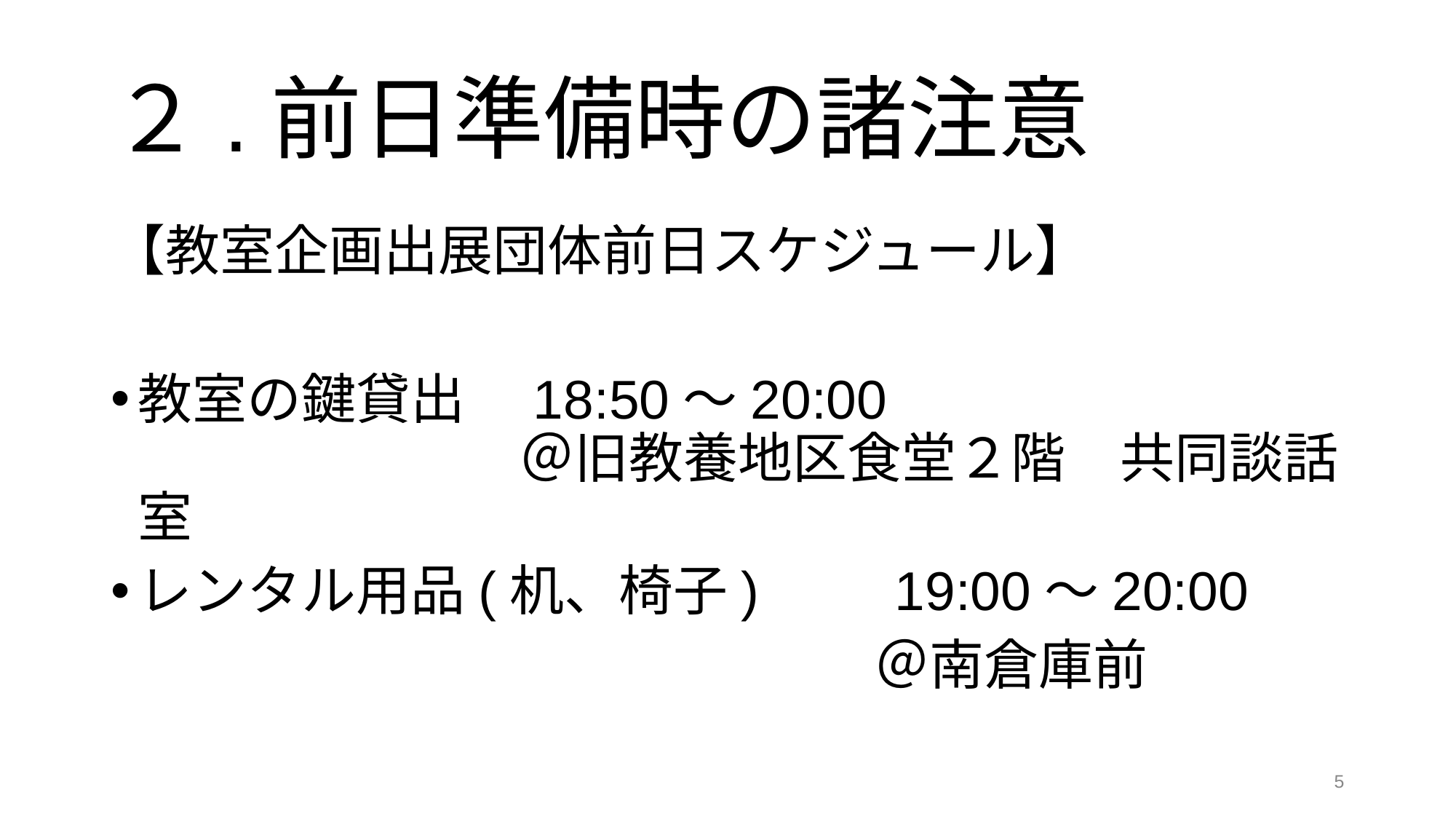

# ２.前日準備時の諸注意
【教室企画出展団体前日スケジュール】

教室の鍵貸出　18:50～20:00 　　　　　　　　　　　　　　　＠旧教養地区食堂２階　共同談話室
レンタル用品(机、椅子)　　19:00～20:00
　　　　　　　　　　　　　　＠南倉庫前
5